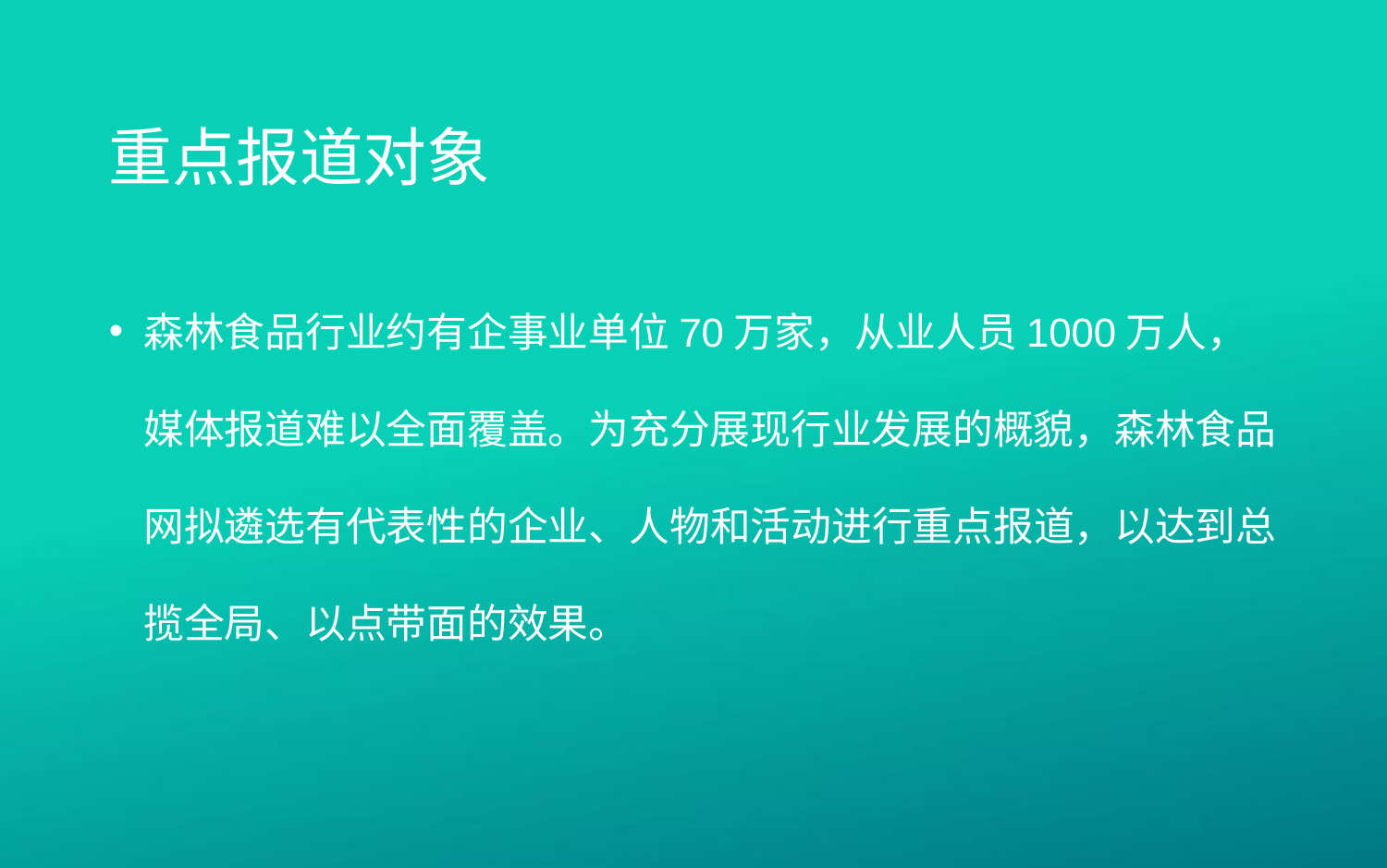

重点报道对象
森林食品行业约有企事业单位70万家，从业人员1000万人，媒体报道难以全面覆盖。为充分展现行业发展的概貌，森林食品网拟遴选有代表性的企业、人物和活动进行重点报道，以达到总揽全局、以点带面的效果。